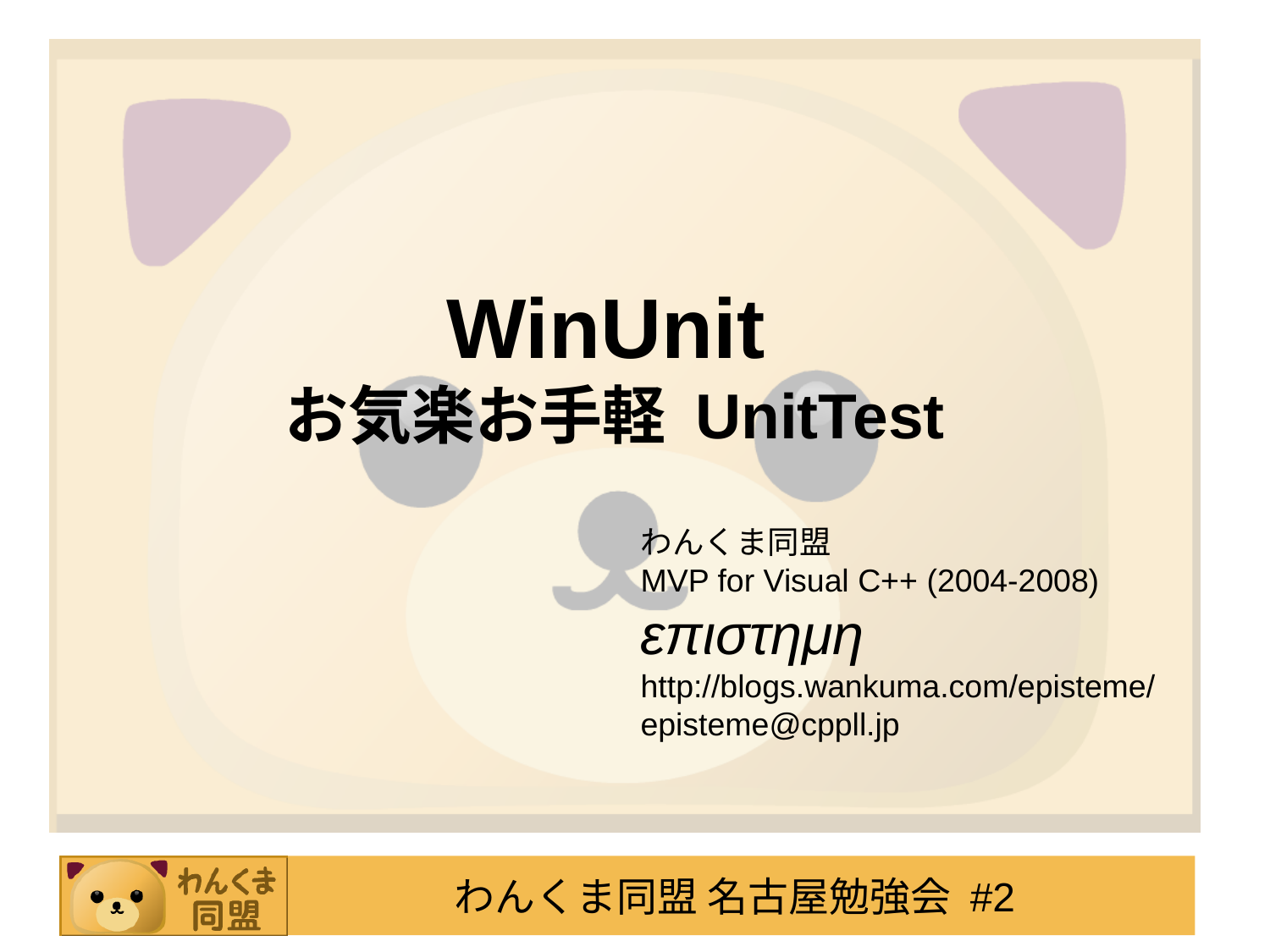

WinUnit
お気楽お手軽 UnitTest
わんくま同盟
MVP for Visual C++ (2004-2008)
επιστημη
http://blogs.wankuma.com/episteme/
episteme@cppll.jp